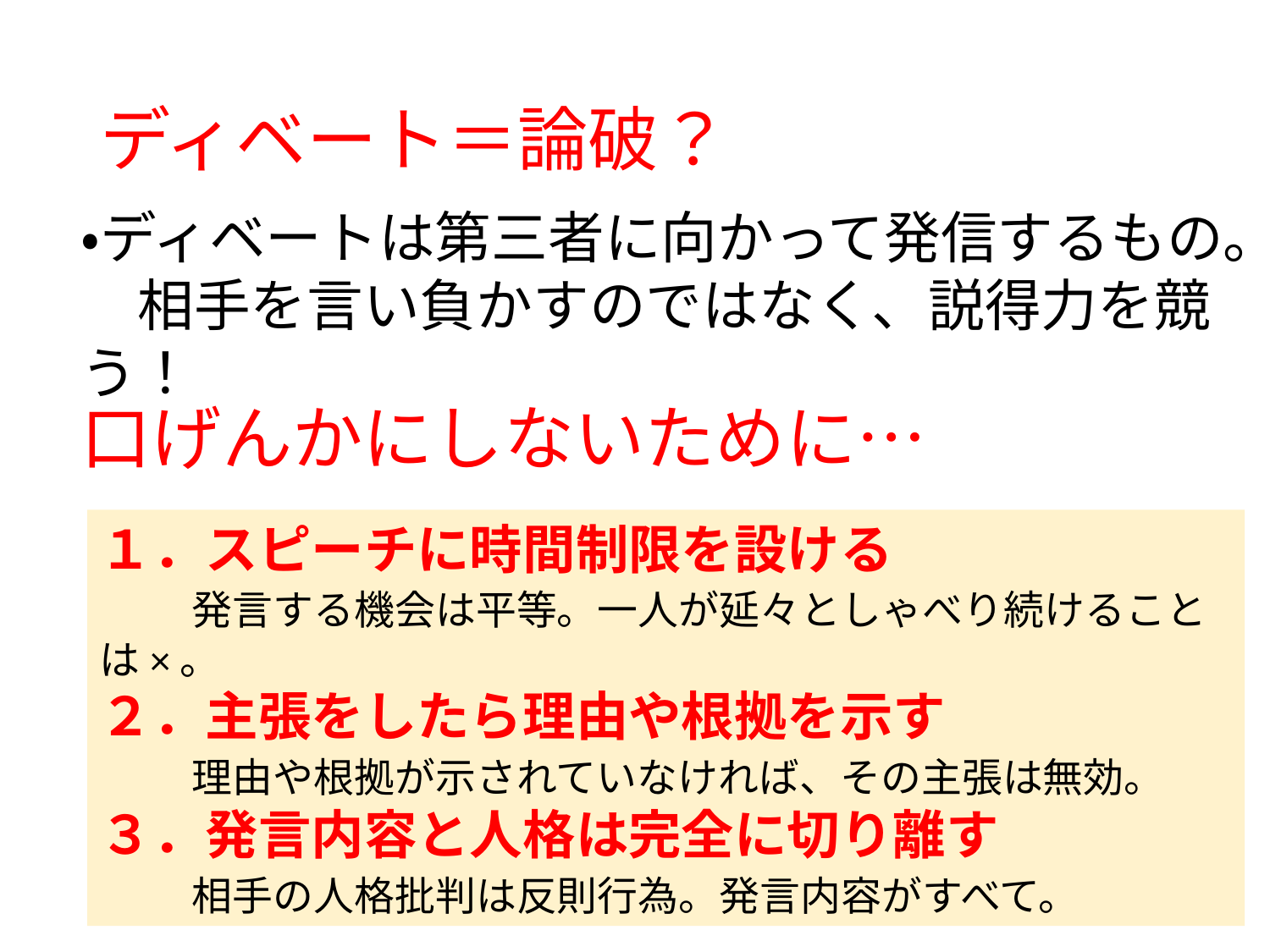

# ディベート＝論破？
・ディベートは第三者に向かって発信するもの。
　相手を言い負かすのではなく、説得力を競う！
口げんかにしないために…
１．スピーチに時間制限を設ける
　　発言する機会は平等。一人が延々としゃべり続けることは×。
２．主張をしたら理由や根拠を示す
　　理由や根拠が示されていなければ、その主張は無効。
３．発言内容と人格は完全に切り離す
　　相手の人格批判は反則行為。発言内容がすべて。